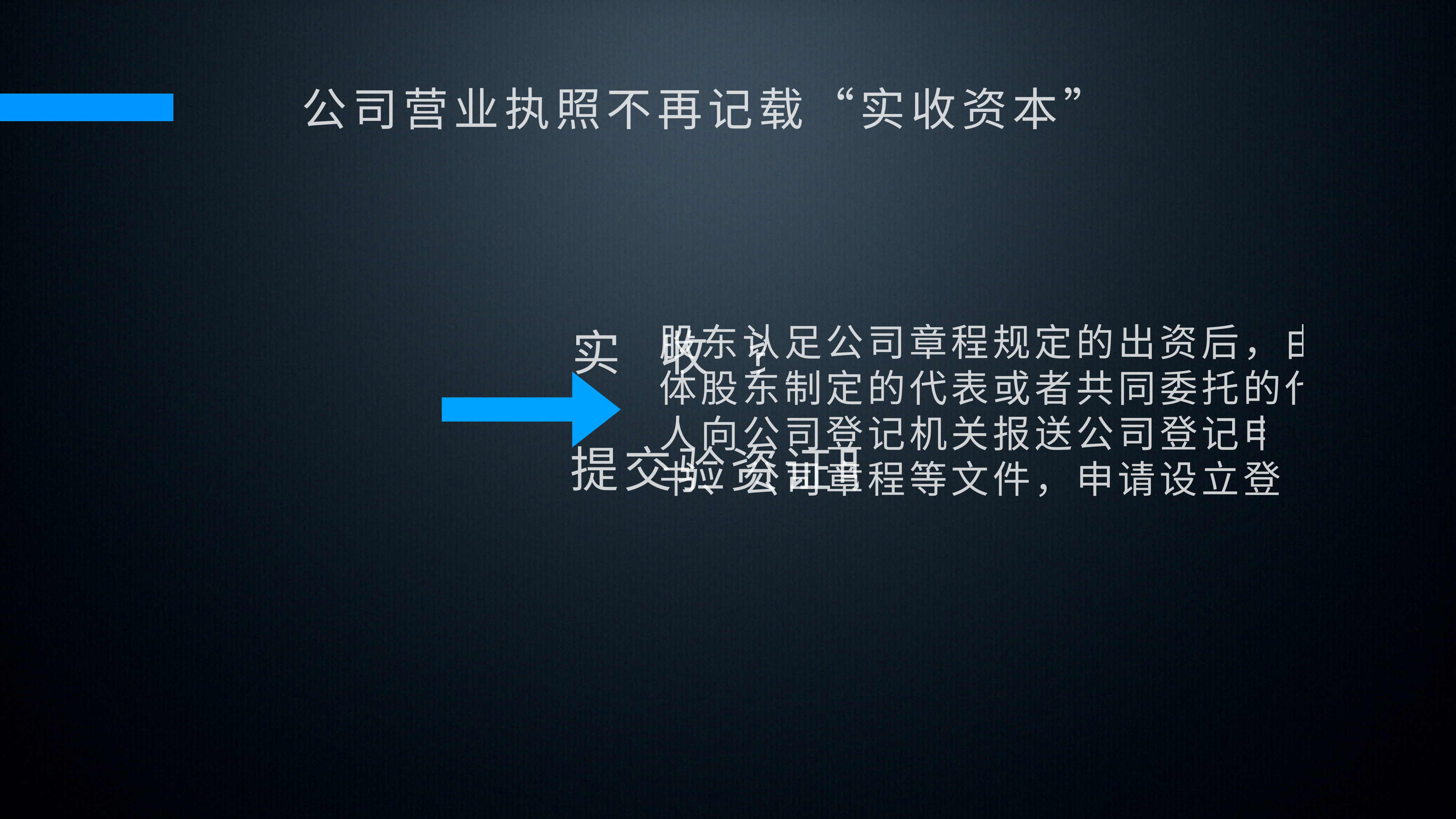

公司营业执照不再记载“实收资本”事项

股东认足公司章程规定的出资后，由全体股东制定的代表或者共同委托的代理人向公司登记机关报送公司登记申请书、公司章程等文件，申请设立登记。
实收资本

提交验资证明